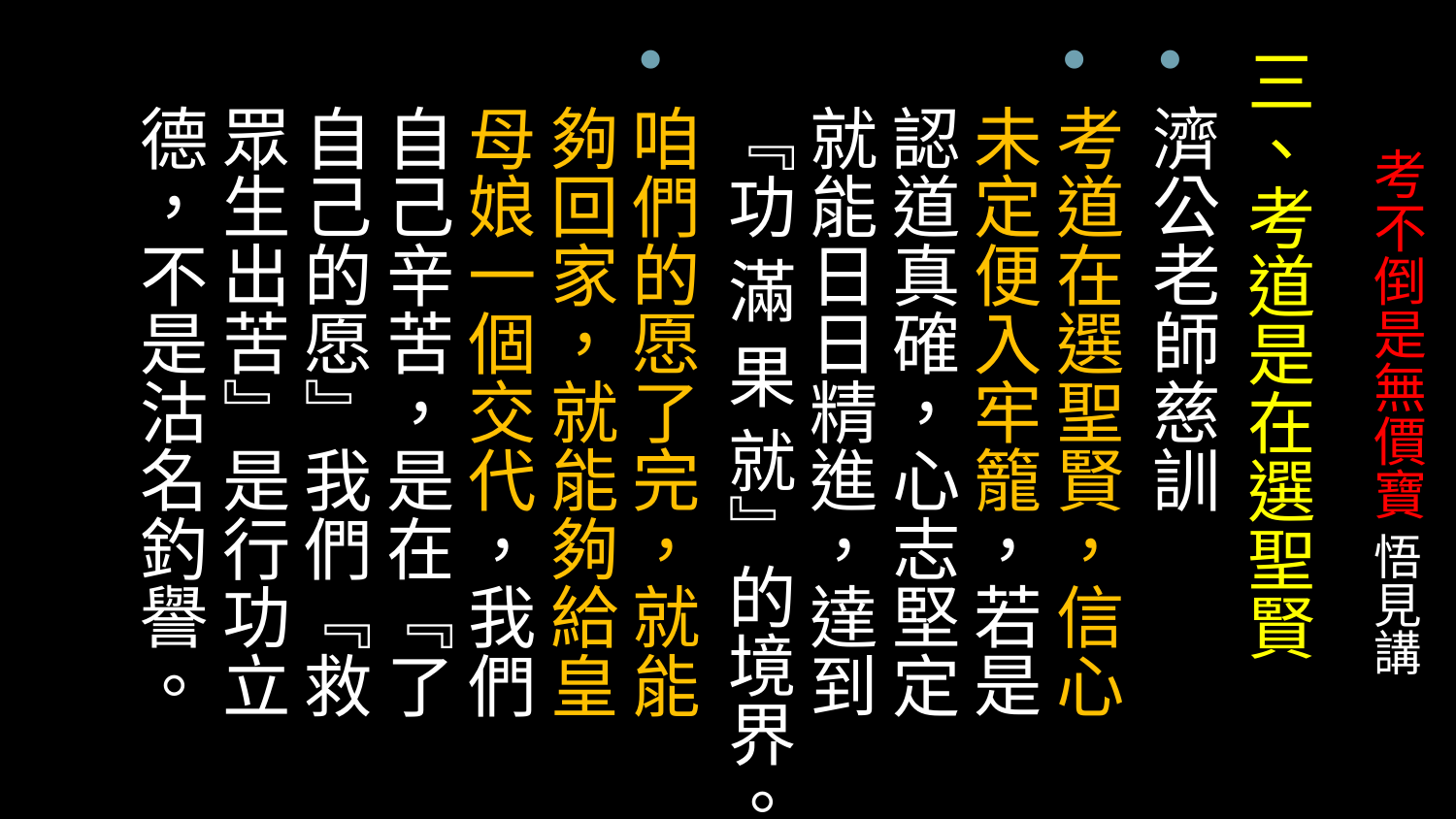

三、考道是在選聖賢
濟公老師慈訓
考道在選聖賢，信心未定便入牢籠，若是認道真確，心志堅定就能日日精進，達到『功 滿 果 就』的境界。
咱們的愿了完，就能夠回家，就能夠給皇母娘一個交代，我們自己辛苦，是在『了自己的愿』我們『救眾生出苦』是行功立德，不是沽名釣譽。

# 考不倒是無價寶 悟見講